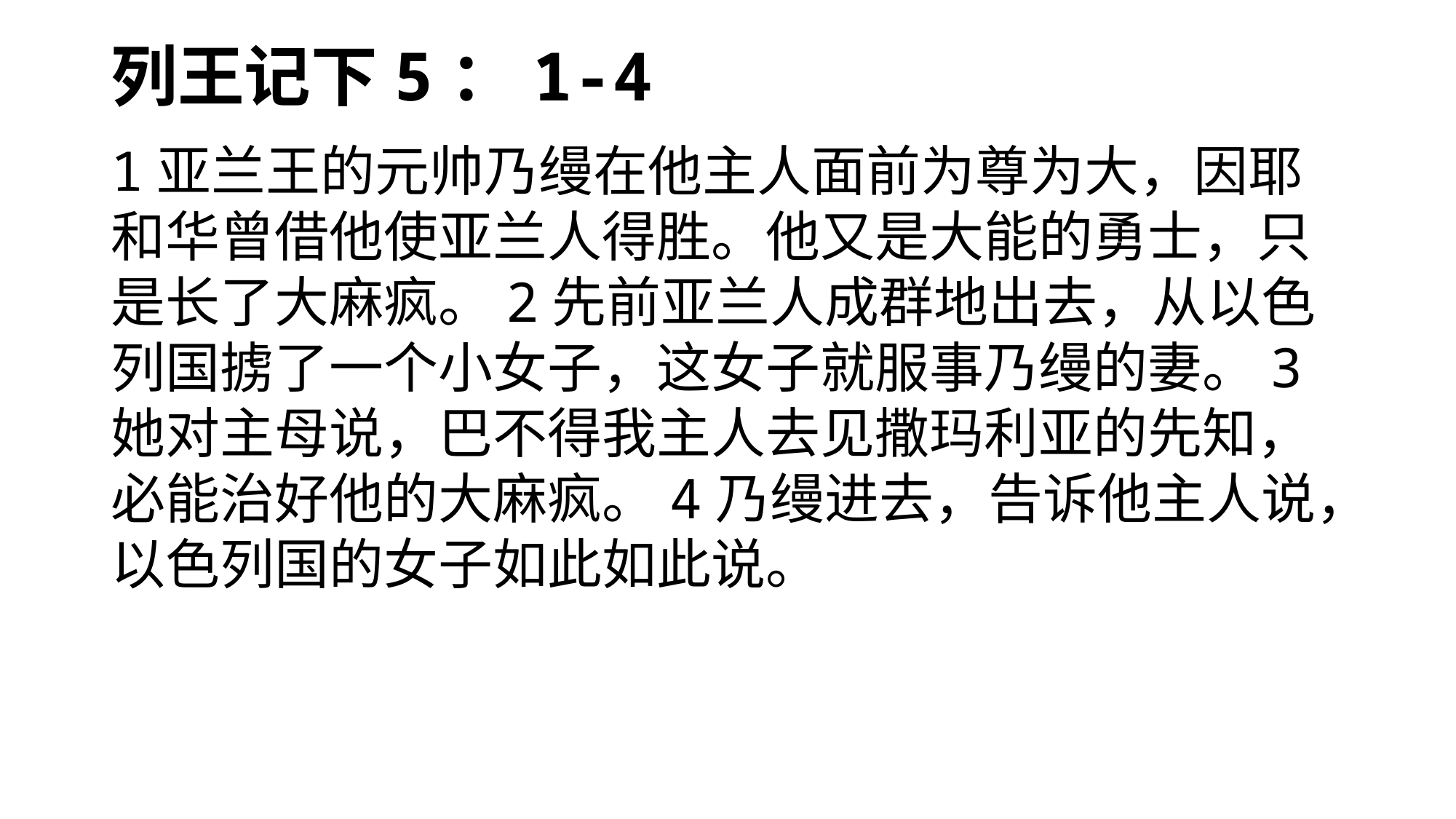

# 列王记下5：1-4
1亚兰王的元帅乃缦在他主人面前为尊为大，因耶和华曾借他使亚兰人得胜。他又是大能的勇士，只是长了大麻疯。2先前亚兰人成群地出去，从以色列国掳了一个小女子，这女子就服事乃缦的妻。3她对主母说，巴不得我主人去见撒玛利亚的先知，必能治好他的大麻疯。4乃缦进去，告诉他主人说，以色列国的女子如此如此说。